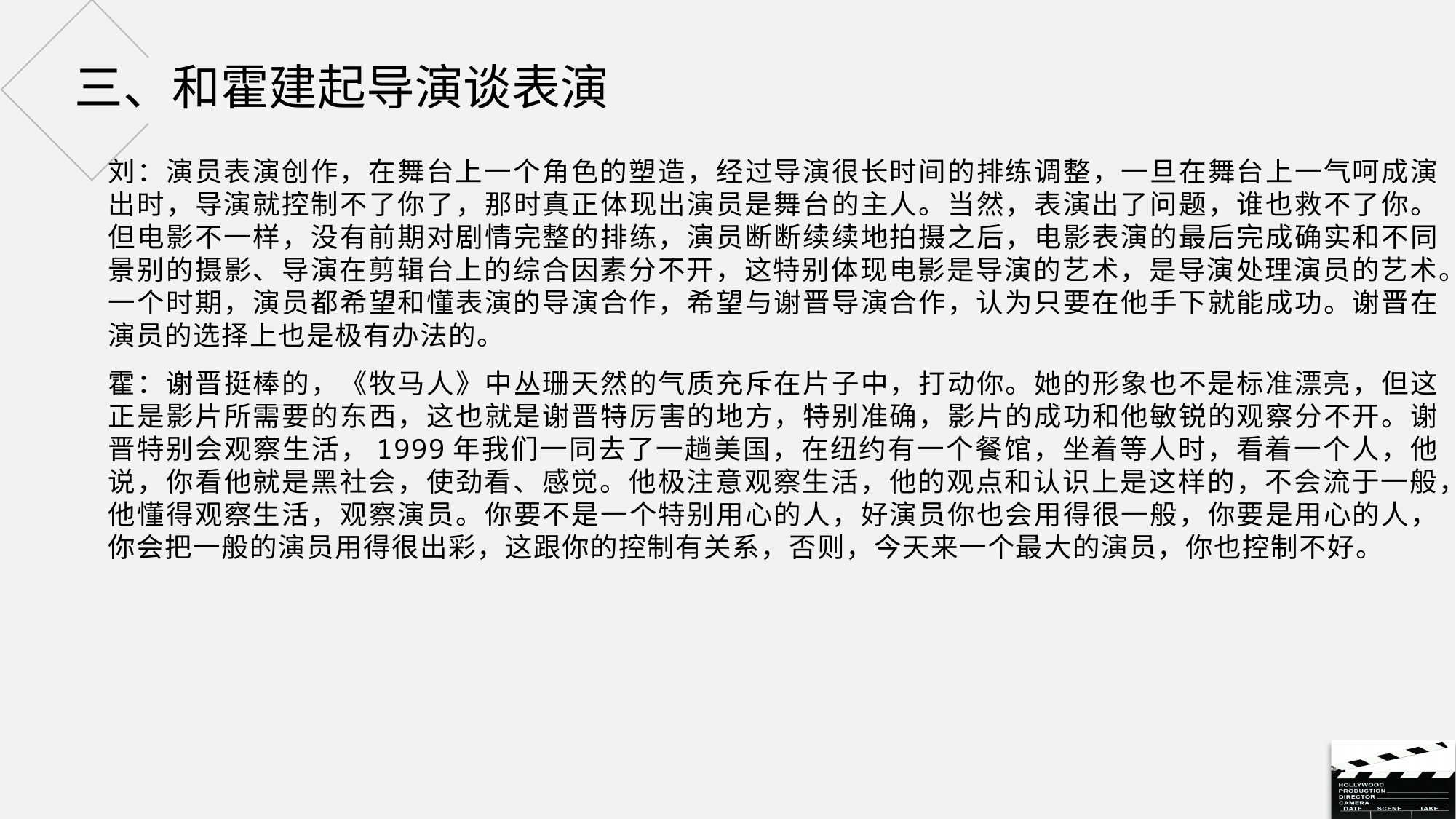

# 三、和霍建起导演谈表演
刘：演员表演创作，在舞台上一个角色的塑造，经过导演很长时间的排练调整，一旦在舞台上一气呵成演出时，导演就控制不了你了，那时真正体现出演员是舞台的主人。当然，表演出了问题，谁也救不了你。但电影不一样，没有前期对剧情完整的排练，演员断断续续地拍摄之后，电影表演的最后完成确实和不同景别的摄影、导演在剪辑台上的综合因素分不开，这特别体现电影是导演的艺术，是导演处理演员的艺术。一个时期，演员都希望和懂表演的导演合作，希望与谢晋导演合作，认为只要在他手下就能成功。谢晋在演员的选择上也是极有办法的。
霍：谢晋挺棒的，《牧马人》中丛珊天然的气质充斥在片子中，打动你。她的形象也不是标准漂亮，但这正是影片所需要的东西，这也就是谢晋特厉害的地方，特别准确，影片的成功和他敏锐的观察分不开。谢晋特别会观察生活，1999年我们一同去了一趟美国，在纽约有一个餐馆，坐着等人时，看着一个人，他说，你看他就是黑社会，使劲看、感觉。他极注意观察生活，他的观点和认识上是这样的，不会流于一般，他懂得观察生活，观察演员。你要不是一个特别用心的人，好演员你也会用得很一般，你要是用心的人，你会把一般的演员用得很出彩，这跟你的控制有关系，否则，今天来一个最大的演员，你也控制不好。